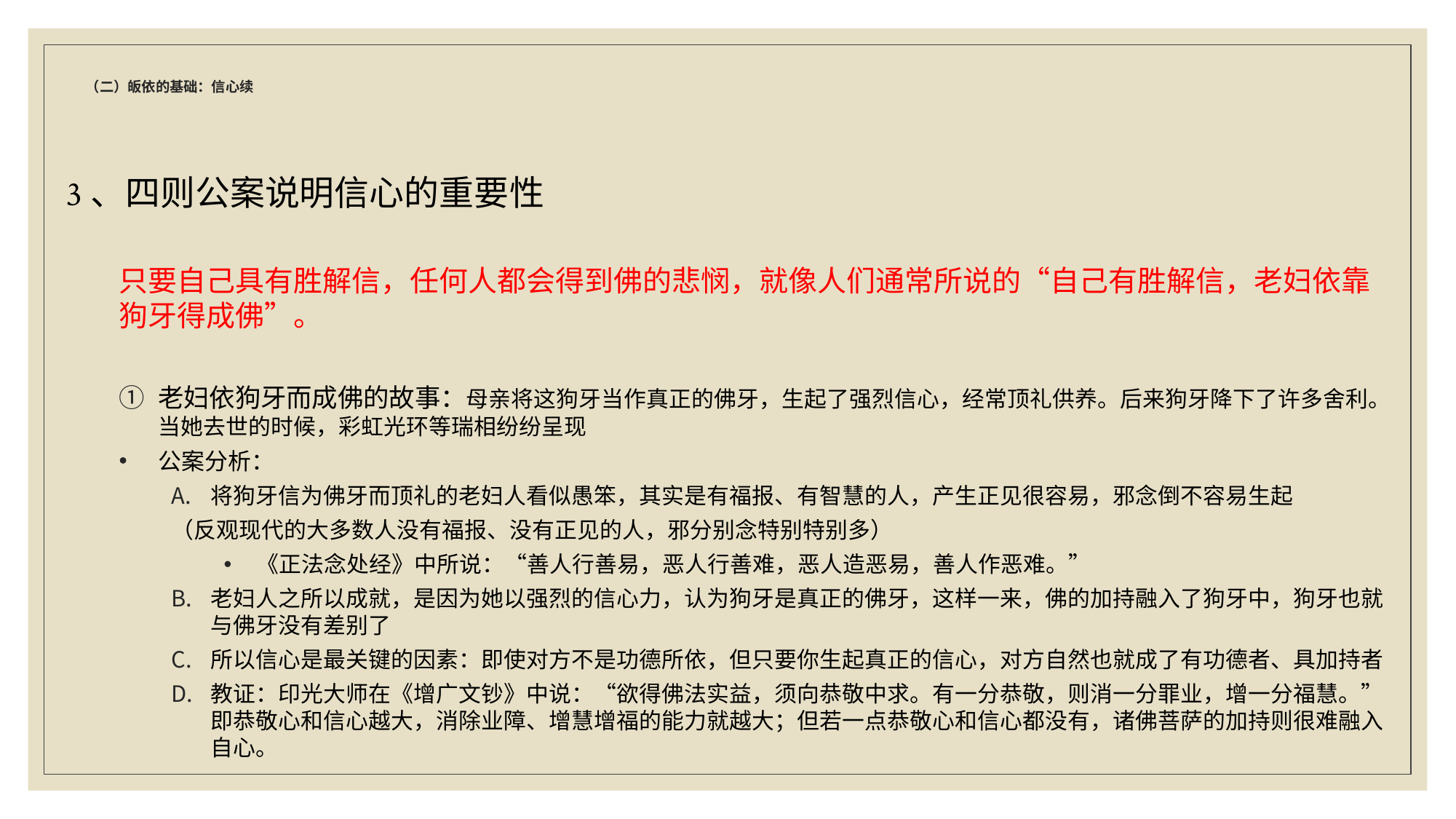

# （二）皈依的基础：信心续

3、四则公案说明信心的重要性

只要自己具有胜解信，任何人都会得到佛的悲悯，就像人们通常所说的“自己有胜解信，老妇依靠狗牙得成佛”。

老妇依狗牙而成佛的故事：母亲将这狗牙当作真正的佛牙，生起了强烈信心，经常顶礼供养。后来狗牙降下了许多舍利。当她去世的时候，彩虹光环等瑞相纷纷呈现
公案分析：
将狗牙信为佛牙而顶礼的老妇人看似愚笨，其实是有福报、有智慧的人，产生正见很容易，邪念倒不容易生起
（反观现代的大多数人没有福报、没有正见的人，邪分别念特别特别多）
《正法念处经》中所说：“善人行善易，恶人行善难，恶人造恶易，善人作恶难。”
老妇人之所以成就，是因为她以强烈的信心力，认为狗牙是真正的佛牙，这样一来，佛的加持融入了狗牙中，狗牙也就与佛牙没有差别了
所以信心是最关键的因素：即使对方不是功德所依，但只要你生起真正的信心，对方自然也就成了有功德者、具加持者
教证：印光大师在《增广文钞》中说：“欲得佛法实益，须向恭敬中求。有一分恭敬，则消一分罪业，增一分福慧。”即恭敬心和信心越大，消除业障、增慧增福的能力就越大；但若一点恭敬心和信心都没有，诸佛菩萨的加持则很难融入自心。